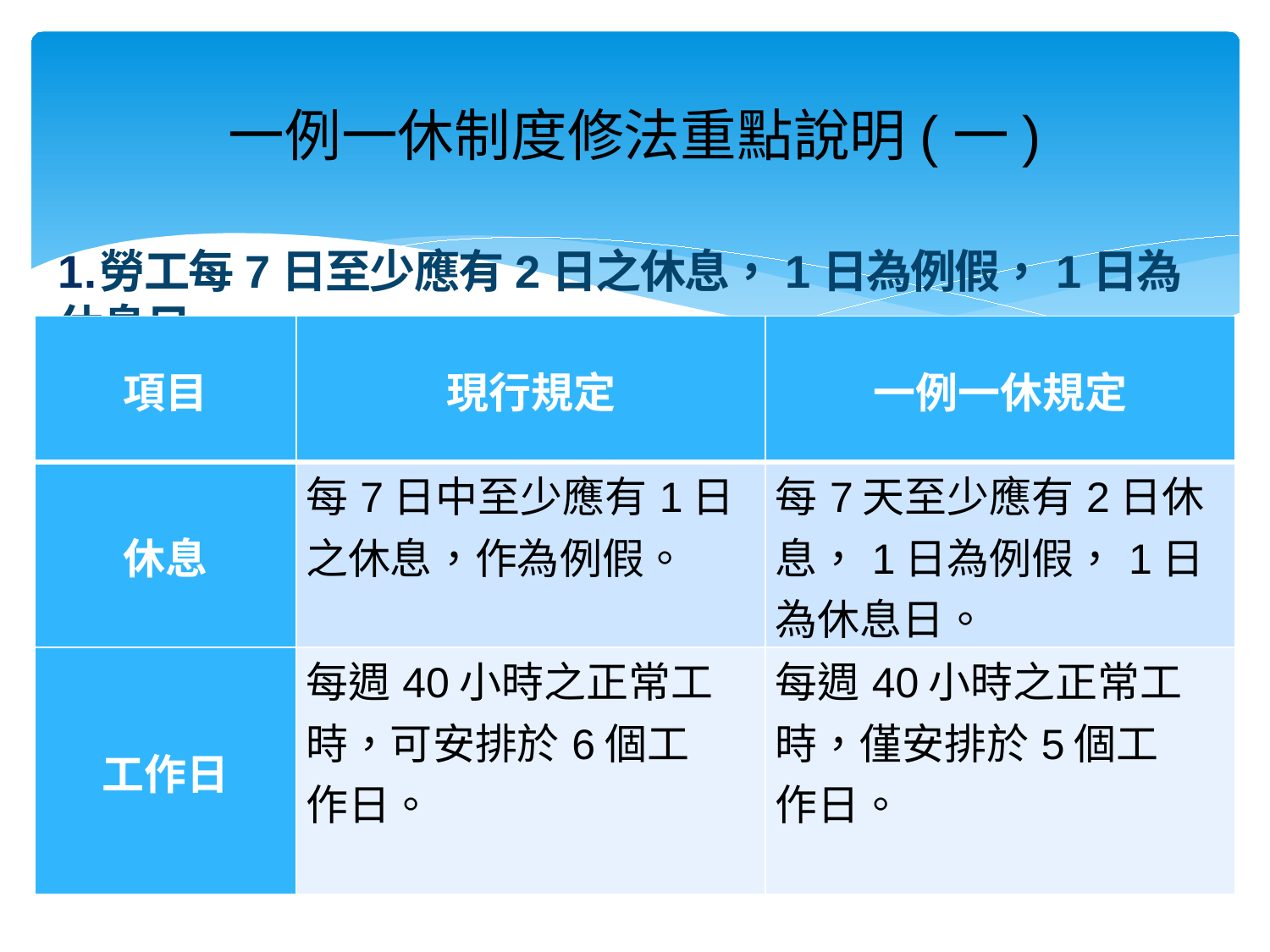

# 一例一休制度修法重點說明(一)
勞工每7日至少應有2日之休息，1日為例假，1日為休息日

| 項目 | 現行規定 | 一例一休規定 |
| --- | --- | --- |
| 休息 | 每7日中至少應有1日 之休息，作為例假。 | 每7天至少應有2日休 息，1日為例假，1日 為休息日。 |
| 工作日 | 每週40小時之正常工 時，可安排於6個工 作日。 | 每週40小時之正常工 時，僅安排於5個工 作日。 |